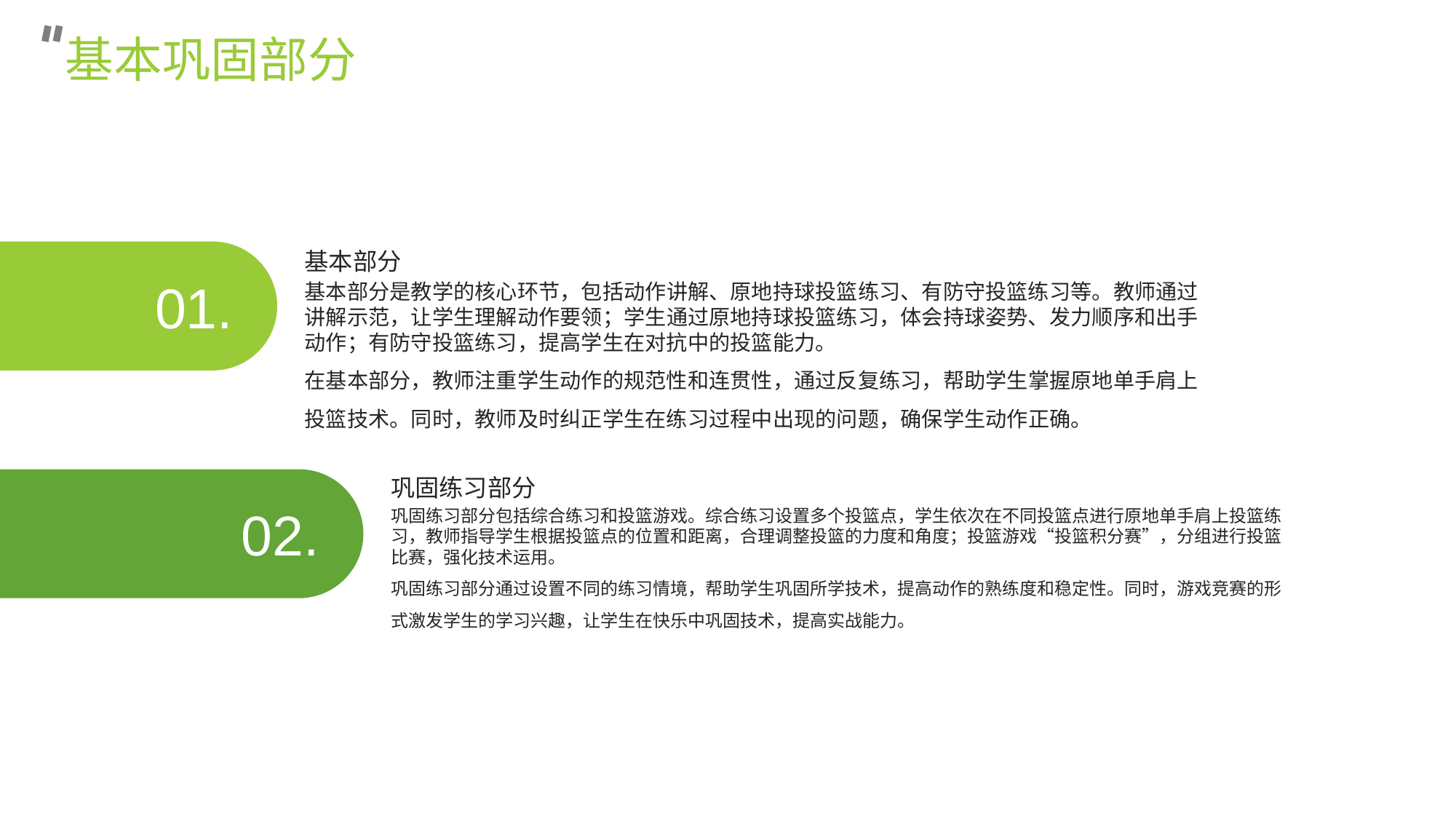

基本巩固部分

基本部分
01.
基本部分是教学的核心环节，包括动作讲解、原地持球投篮练习、有防守投篮练习等。教师通过讲解示范，让学生理解动作要领；学生通过原地持球投篮练习，体会持球姿势、发力顺序和出手动作；有防守投篮练习，提高学生在对抗中的投篮能力。
在基本部分，教师注重学生动作的规范性和连贯性，通过反复练习，帮助学生掌握原地单手肩上投篮技术。同时，教师及时纠正学生在练习过程中出现的问题，确保学生动作正确。

巩固练习部分
02.
巩固练习部分包括综合练习和投篮游戏。综合练习设置多个投篮点，学生依次在不同投篮点进行原地单手肩上投篮练习，教师指导学生根据投篮点的位置和距离，合理调整投篮的力度和角度；投篮游戏“投篮积分赛”，分组进行投篮比赛，强化技术运用。
巩固练习部分通过设置不同的练习情境，帮助学生巩固所学技术，提高动作的熟练度和稳定性。同时，游戏竞赛的形式激发学生的学习兴趣，让学生在快乐中巩固技术，提高实战能力。